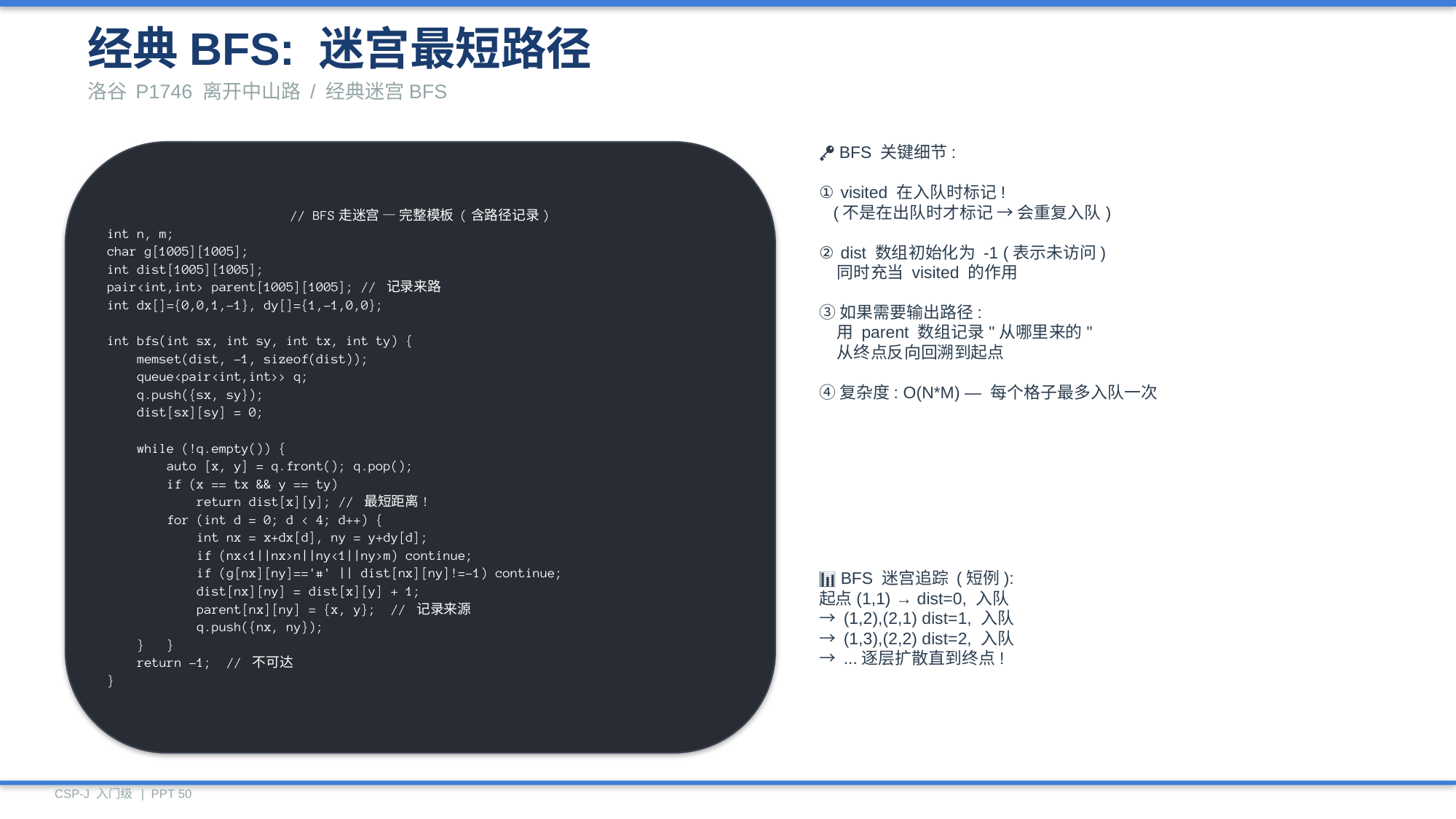

经典BFS: 迷宫最短路径
洛谷 P1746 离开中山路 / 经典迷宫BFS
// BFS走迷宫 — 完整模板 (含路径记录)
int n, m;
char g[1005][1005];
int dist[1005][1005];
pair<int,int> parent[1005][1005]; // 记录来路
int dx[]={0,0,1,-1}, dy[]={1,-1,0,0};

int bfs(int sx, int sy, int tx, int ty) {
    memset(dist, -1, sizeof(dist));
    queue<pair<int,int>> q;
    q.push({sx, sy});
    dist[sx][sy] = 0;

    while (!q.empty()) {
        auto [x, y] = q.front(); q.pop();
        if (x == tx && y == ty)
            return dist[x][y]; // 最短距离!
        for (int d = 0; d < 4; d++) {
            int nx = x+dx[d], ny = y+dy[d];
            if (nx<1||nx>n||ny<1||ny>m) continue;
            if (g[nx][ny]=='#' || dist[nx][ny]!=-1) continue;
            dist[nx][ny] = dist[x][y] + 1;
            parent[nx][ny] = {x, y};  // 记录来源
            q.push({nx, ny});
    }   }
    return -1;  // 不可达
}
🔑 BFS 关键细节:
① visited 在入队时标记!
   (不是在出队时才标记 → 会重复入队)
② dist 数组初始化为 -1 (表示未访问)
   同时充当 visited 的作用
③ 如果需要输出路径:
   用 parent 数组记录"从哪里来的"
   从终点反向回溯到起点
④ 复杂度: O(N*M) — 每个格子最多入队一次
📊 BFS 迷宫追踪 (短例):
起点(1,1) → dist=0, 入队
→ (1,2),(2,1) dist=1, 入队
→ (1,3),(2,2) dist=2, 入队
→ ...逐层扩散直到终点!

CSP-J 入门级  |  PPT 50